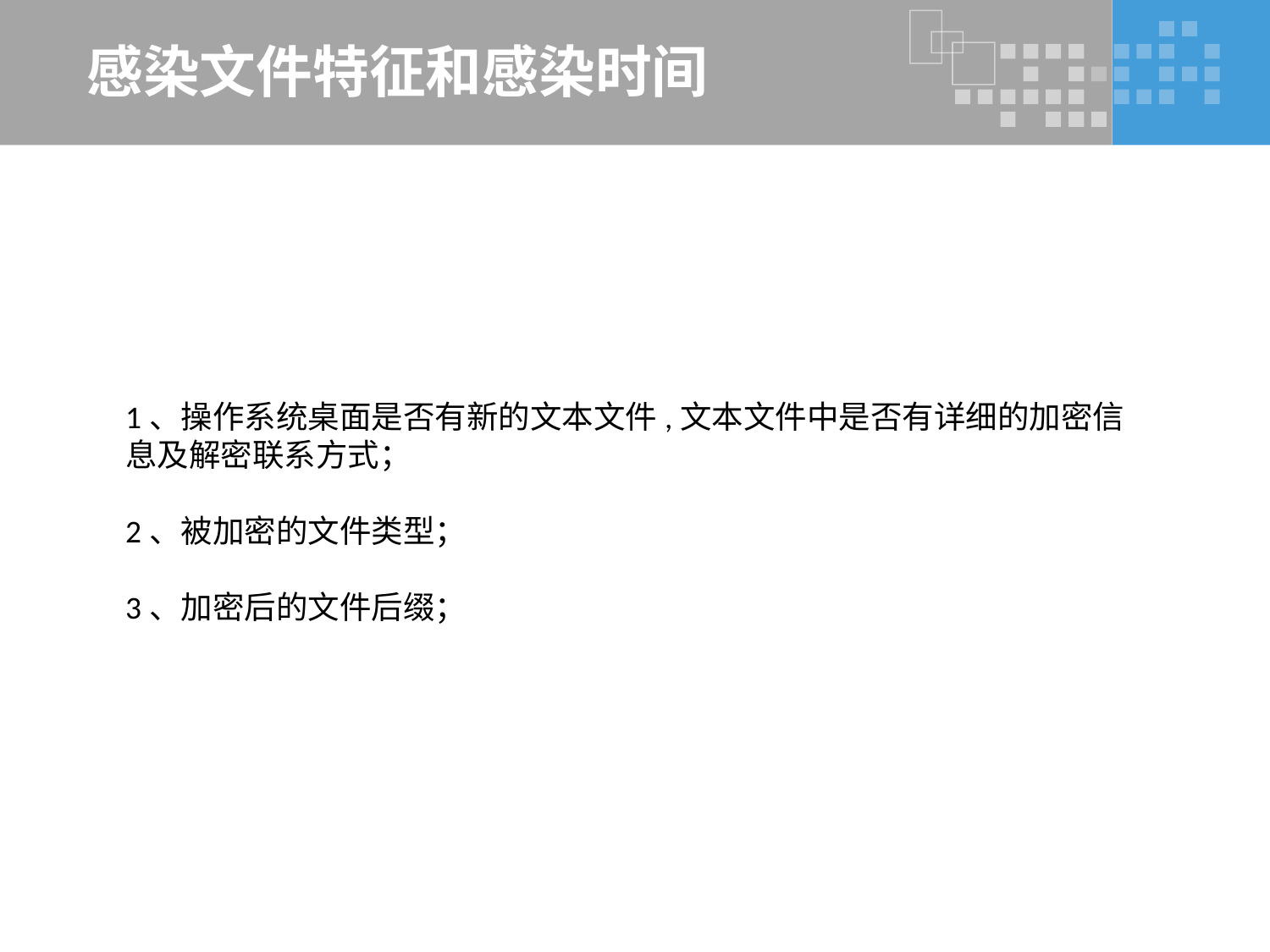

# 感染文件特征和感染时间
1、操作系统桌面是否有新的文本文件,文本文件中是否有详细的加密信息及解密联系方式；

2、被加密的文件类型；

3、加密后的文件后缀；